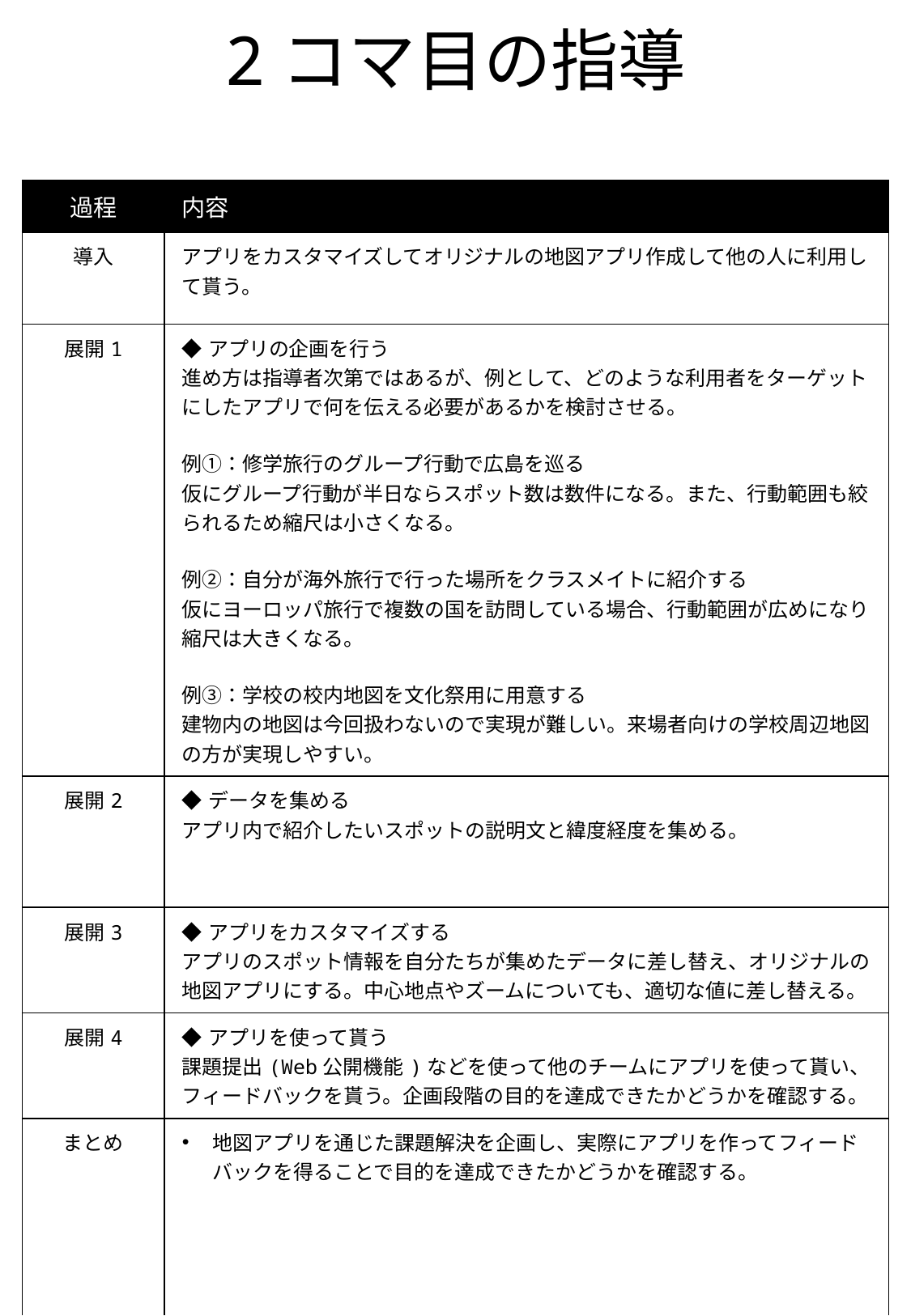

# 2コマ目の指導
| 過程 | 内容 |
| --- | --- |
| 導入 | アプリをカスタマイズしてオリジナルの地図アプリ作成して他の人に利用して貰う。 |
| 展開1 | ◆アプリの企画を行う 進め方は指導者次第ではあるが、例として、どのような利用者をターゲットにしたアプリで何を伝える必要があるかを検討させる。 例①：修学旅行のグループ行動で広島を巡る 仮にグループ行動が半日ならスポット数は数件になる。また、行動範囲も絞られるため縮尺は小さくなる。 例②：自分が海外旅行で行った場所をクラスメイトに紹介する 仮にヨーロッパ旅行で複数の国を訪問している場合、行動範囲が広めになり縮尺は大きくなる。 例③：学校の校内地図を文化祭用に用意する 建物内の地図は今回扱わないので実現が難しい。来場者向けの学校周辺地図の方が実現しやすい。 |
| 展開2 | ◆データを集める アプリ内で紹介したいスポットの説明文と緯度経度を集める。 |
| 展開3 | ◆アプリをカスタマイズする アプリのスポット情報を自分たちが集めたデータに差し替え、オリジナルの地図アプリにする。中心地点やズームについても、適切な値に差し替える。 |
| 展開4 | ◆アプリを使って貰う 課題提出(Web公開機能)などを使って他のチームにアプリを使って貰い、フィードバックを貰う。企画段階の目的を達成できたかどうかを確認する。 |
| まとめ | 地図アプリを通じた課題解決を企画し、実際にアプリを作ってフィードバックを得ることで目的を達成できたかどうかを確認する。 |